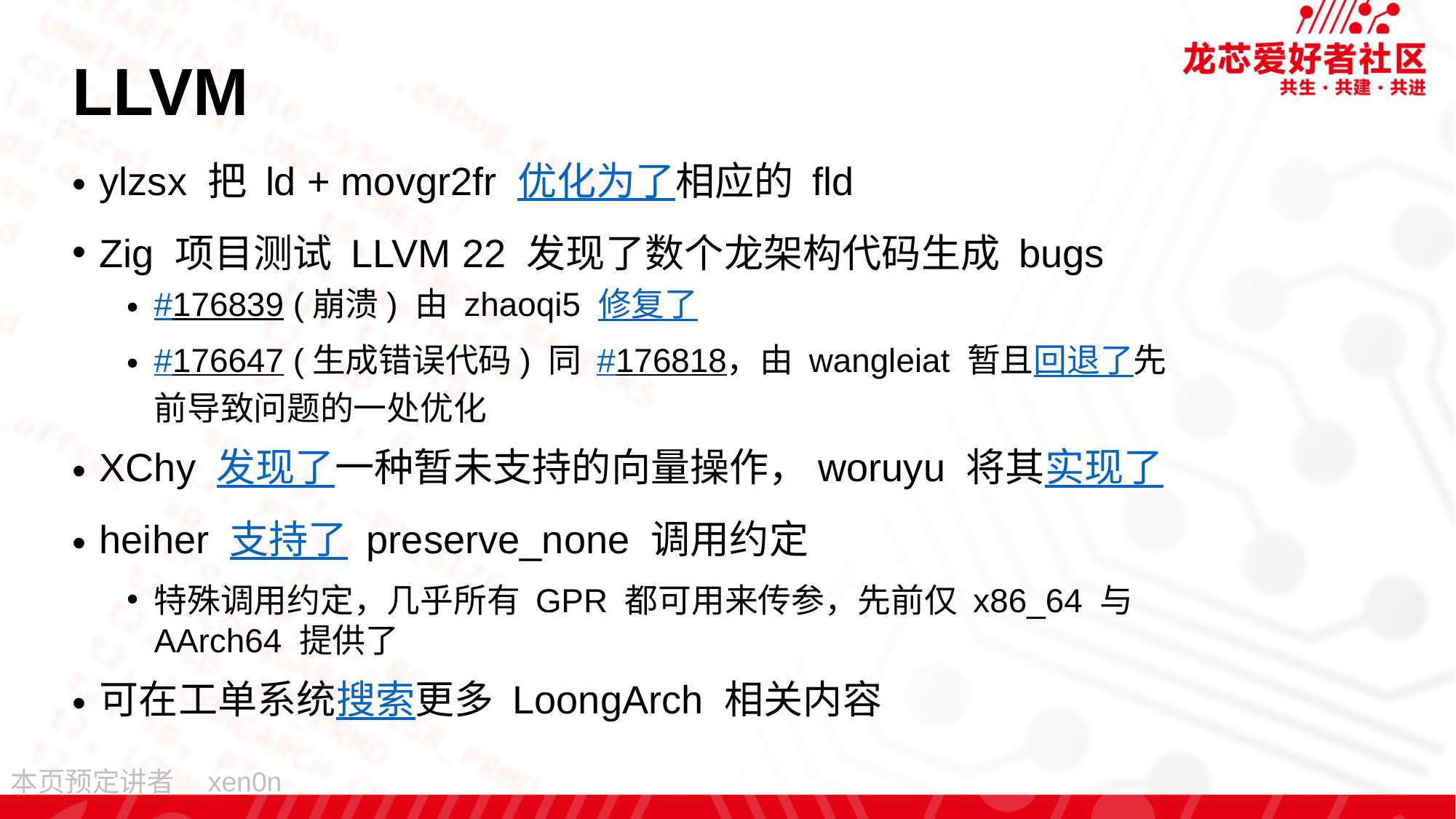

# LLVM
ylzsx 把 ld + movgr2fr 优化为了相应的 fld
Zig 项目测试 LLVM 22 发现了数个龙架构代码生成 bugs
#176839 (崩溃) 由 zhaoqi5 修复了
#176647 (生成错误代码) 同 #176818，由 wangleiat 暂且回退了先前导致问题的一处优化
XChy 发现了一种暂未支持的向量操作，woruyu 将其实现了
heiher 支持了 preserve_none 调用约定
特殊调用约定，几乎所有 GPR 都可用来传参，先前仅 x86_64 与 AArch64 提供了
可在工单系统搜索更多 LoongArch 相关内容
xen0n